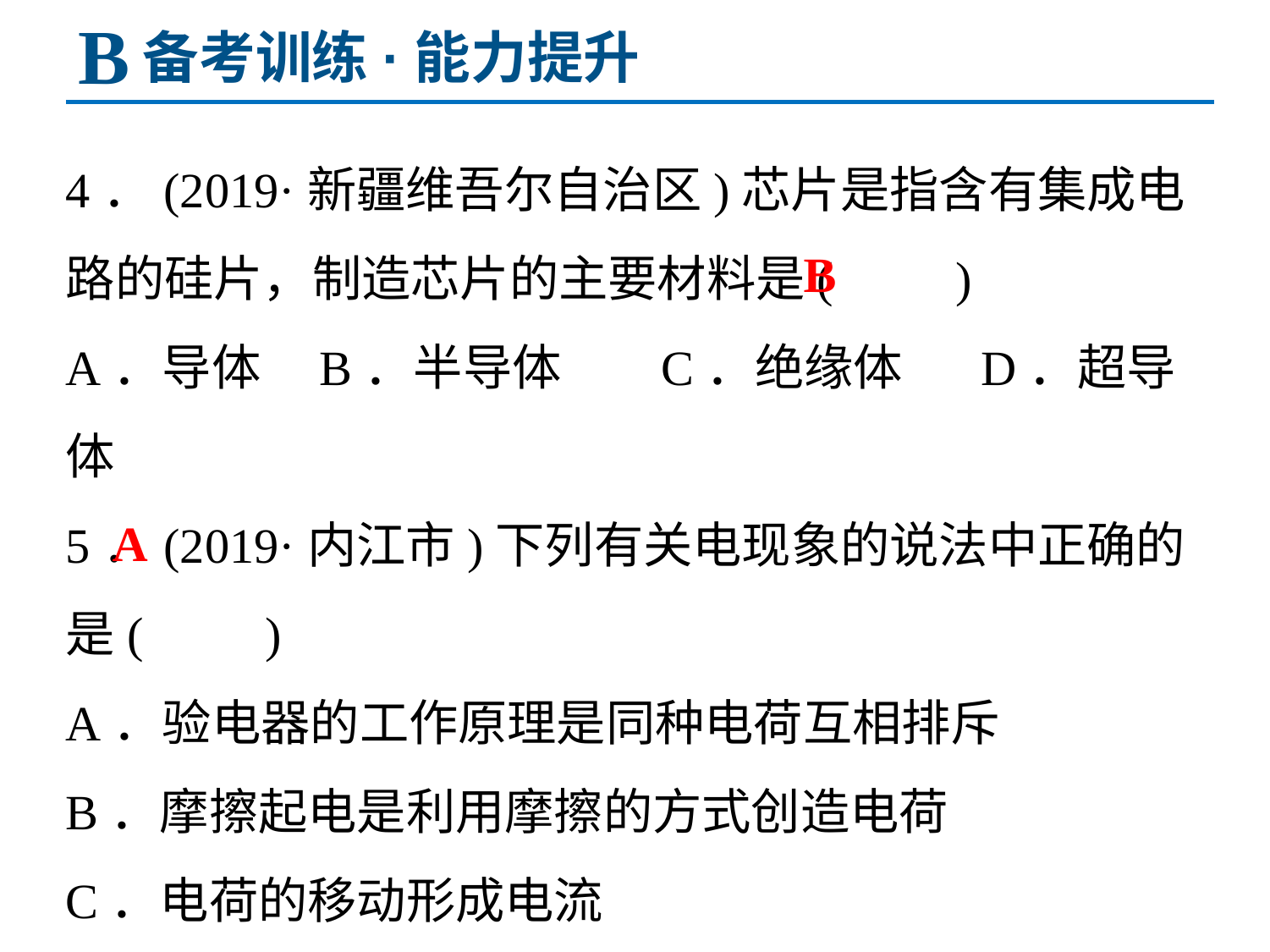

B
备考训练·能力提升
4．(2019·新疆维吾尔自治区)芯片是指含有集成电路的硅片，制造芯片的主要材料是(　　)
A．导体  	B．半导体        C．绝缘体      D．超导体
5．(2019·内江市)下列有关电现象的说法中正确的是(　　)
A．验电器的工作原理是同种电荷互相排斥
B．摩擦起电是利用摩擦的方式创造电荷
C．电荷的移动形成电流
D．与丝绸摩擦过的玻璃棒带负电荷
B
A